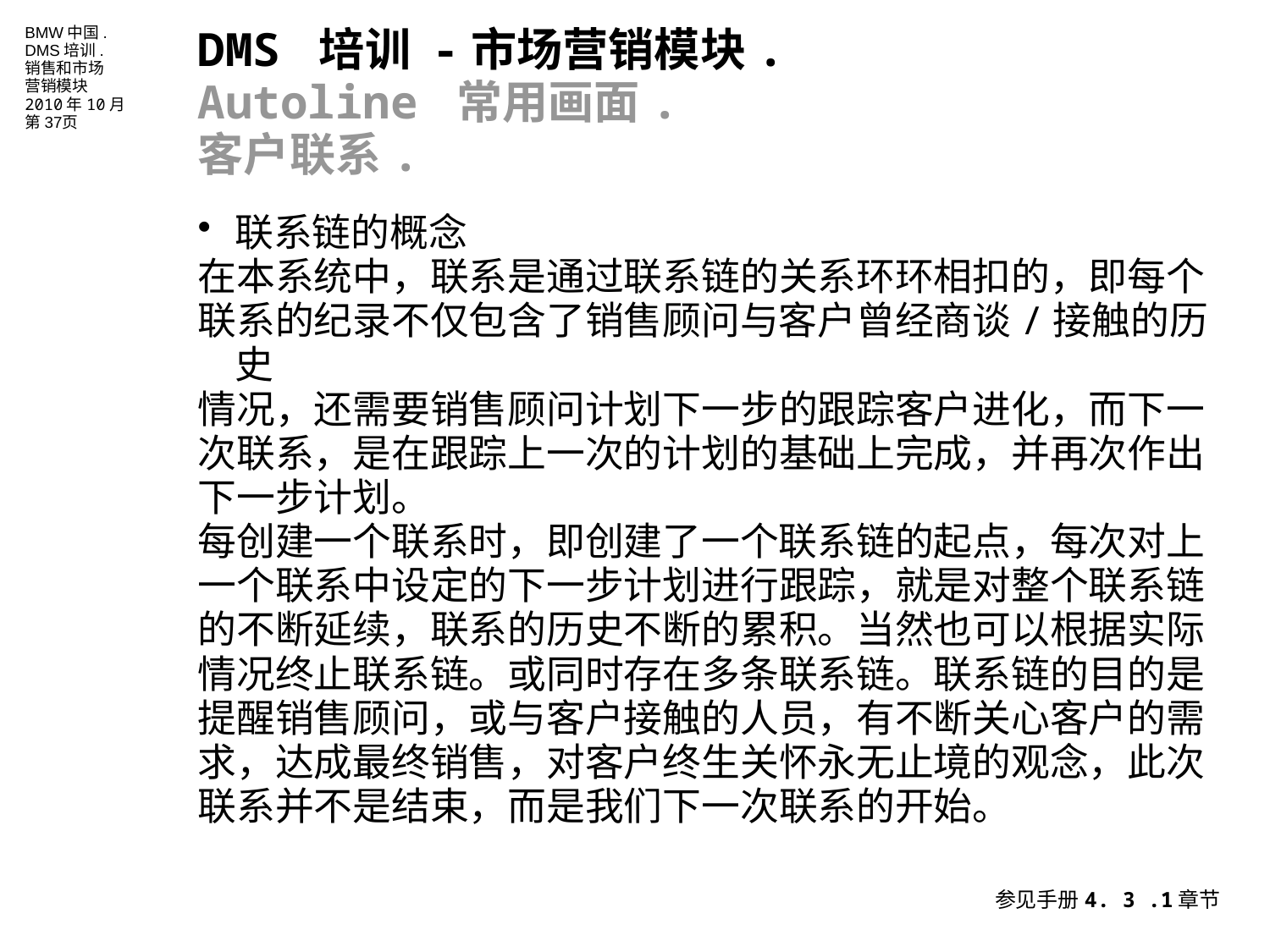

DMS 培训 -市场营销模块.
Autoline 常用画面.
客户联系.
联系链的概念
在本系统中，联系是通过联系链的关系环环相扣的，即每个
联系的纪录不仅包含了销售顾问与客户曾经商谈/接触的历史
情况，还需要销售顾问计划下一步的跟踪客户进化，而下一
次联系，是在跟踪上一次的计划的基础上完成，并再次作出
下一步计划。
每创建一个联系时，即创建了一个联系链的起点，每次对上
一个联系中设定的下一步计划进行跟踪，就是对整个联系链
的不断延续，联系的历史不断的累积。当然也可以根据实际
情况终止联系链。或同时存在多条联系链。联系链的目的是
提醒销售顾问，或与客户接触的人员，有不断关心客户的需
求，达成最终销售，对客户终生关怀永无止境的观念，此次
联系并不是结束，而是我们下一次联系的开始。
参见手册4. 3 .1章节